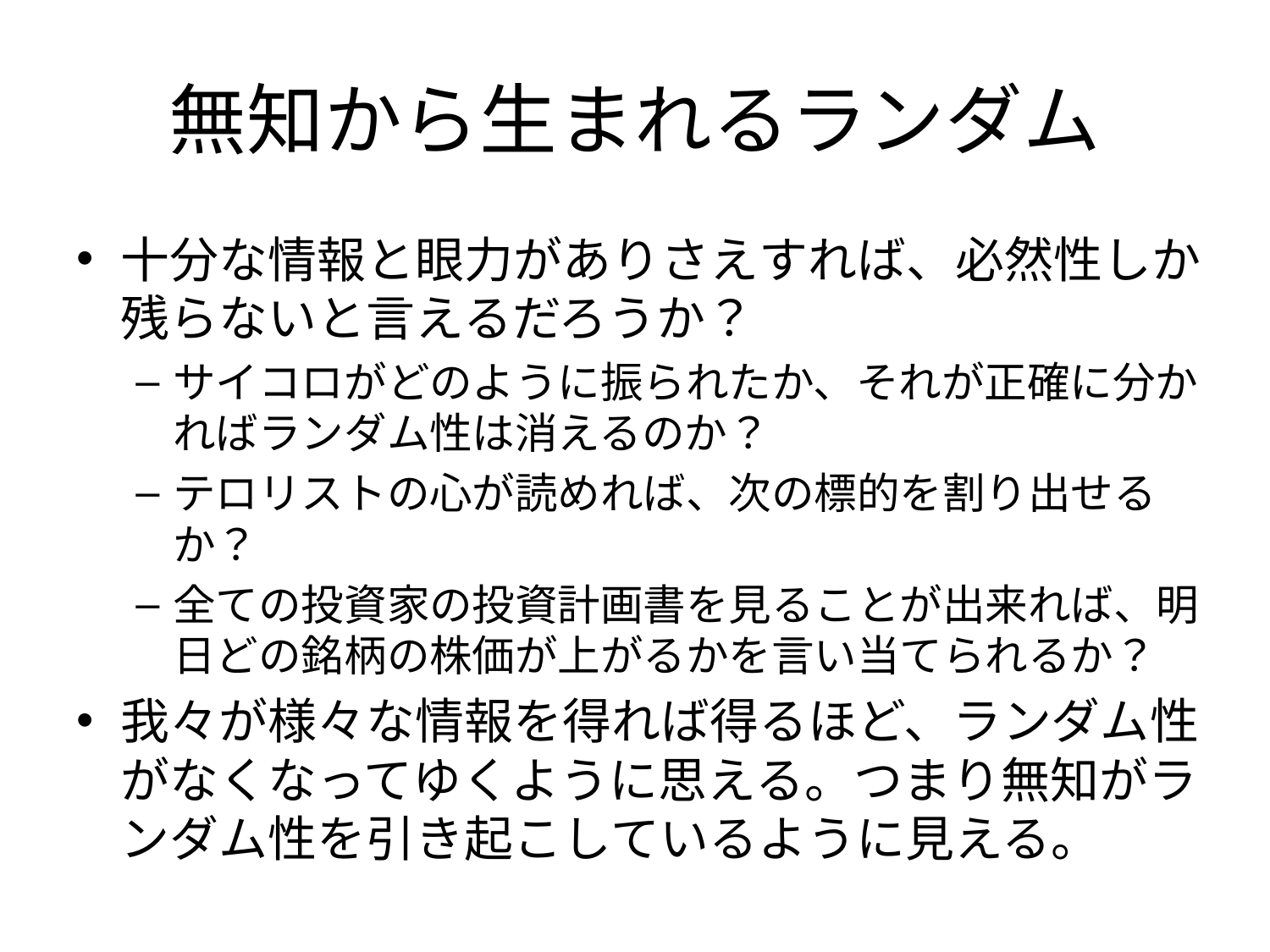

# 無知から生まれるランダム
十分な情報と眼力がありさえすれば、必然性しか残らないと言えるだろうか？
サイコロがどのように振られたか、それが正確に分かればランダム性は消えるのか？
テロリストの心が読めれば、次の標的を割り出せるか？
全ての投資家の投資計画書を見ることが出来れば、明日どの銘柄の株価が上がるかを言い当てられるか？
我々が様々な情報を得れば得るほど、ランダム性がなくなってゆくように思える。つまり無知がランダム性を引き起こしているように見える。